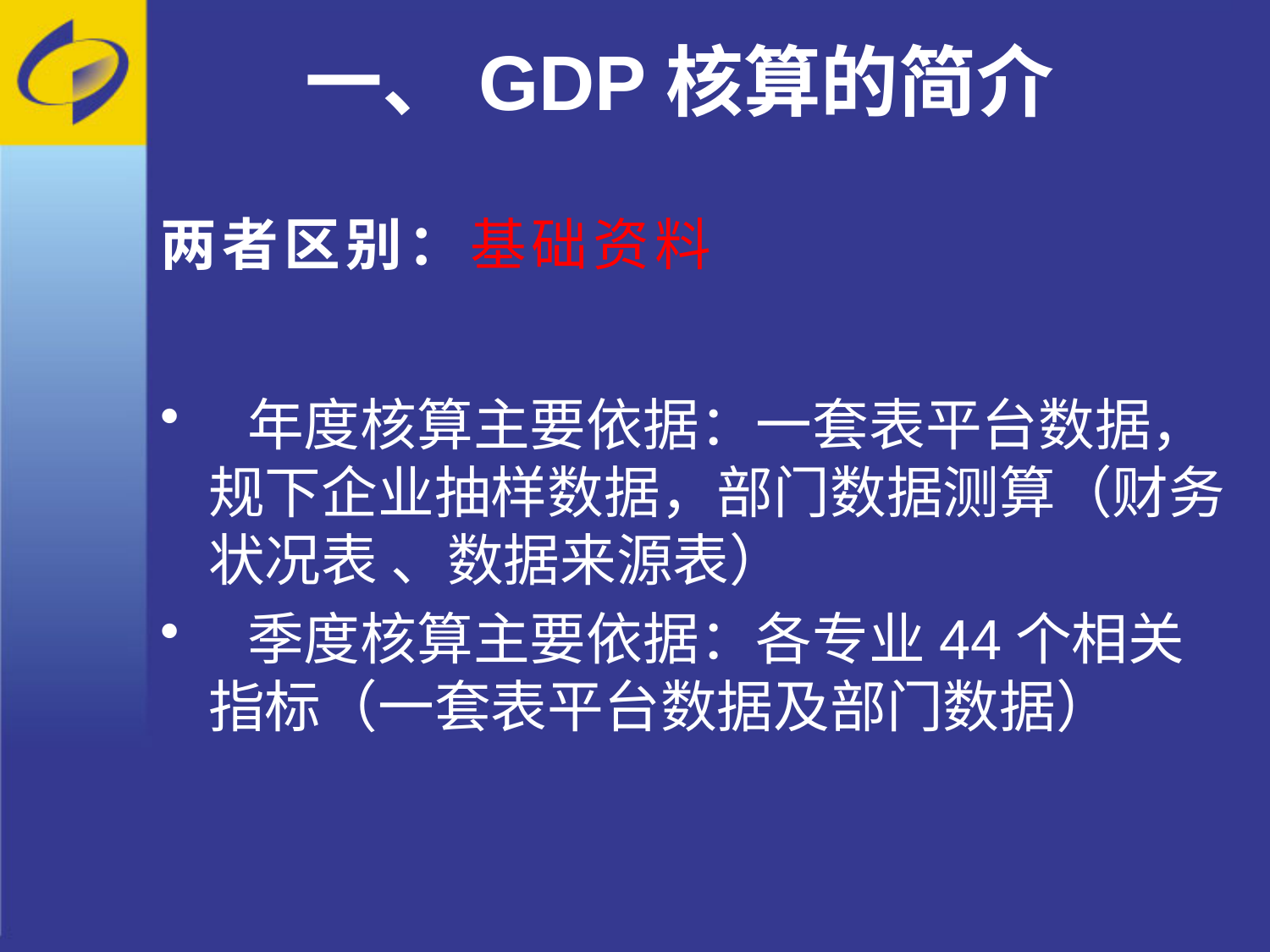

# 一、GDP核算的简介
两者区别：基础资料

  年度核算主要依据：一套表平台数据，规下企业抽样数据，部门数据测算（财务状况表 、数据来源表）
  季度核算主要依据：各专业44个相关指标（一套表平台数据及部门数据）